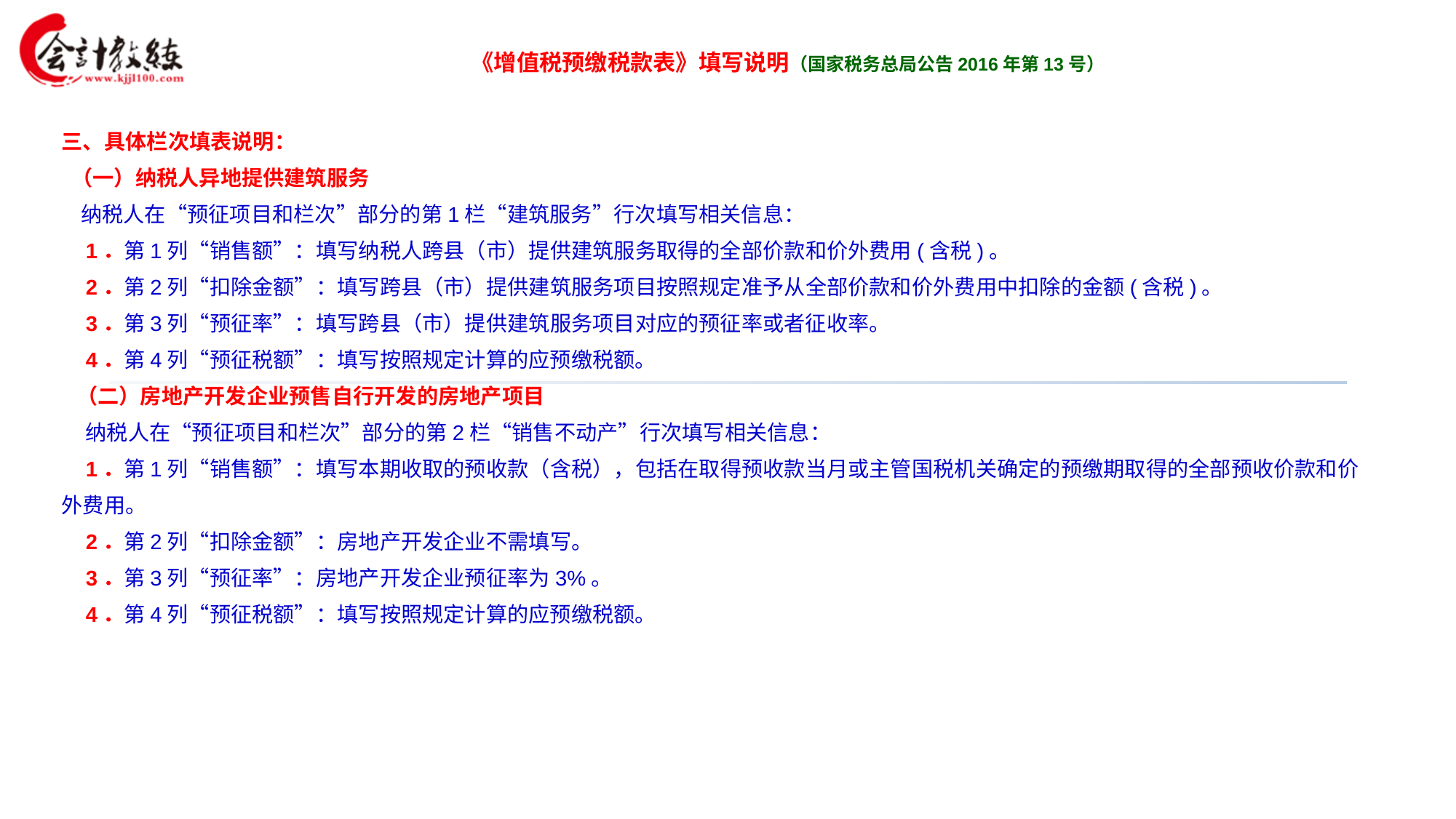

《增值税预缴税款表》填写说明（国家税务总局公告2016年第13号）
三、具体栏次填表说明：
 （一）纳税人异地提供建筑服务
   纳税人在“预征项目和栏次”部分的第1栏“建筑服务”行次填写相关信息：
    1．第1列“销售额”：填写纳税人跨县（市）提供建筑服务取得的全部价款和价外费用(含税)。
    2．第2列“扣除金额”：填写跨县（市）提供建筑服务项目按照规定准予从全部价款和价外费用中扣除的金额(含税)。
    3．第3列“预征率”：填写跨县（市）提供建筑服务项目对应的预征率或者征收率。
    4．第4列“预征税额”：填写按照规定计算的应预缴税额。
  （二）房地产开发企业预售自行开发的房地产项目
    纳税人在“预征项目和栏次”部分的第2栏“销售不动产”行次填写相关信息：
    1．第1列“销售额”：填写本期收取的预收款（含税），包括在取得预收款当月或主管国税机关确定的预缴期取得的全部预收价款和价外费用。
    2．第2列“扣除金额”：房地产开发企业不需填写。
    3．第3列“预征率”：房地产开发企业预征率为3%。
    4．第4列“预征税额”：填写按照规定计算的应预缴税额。